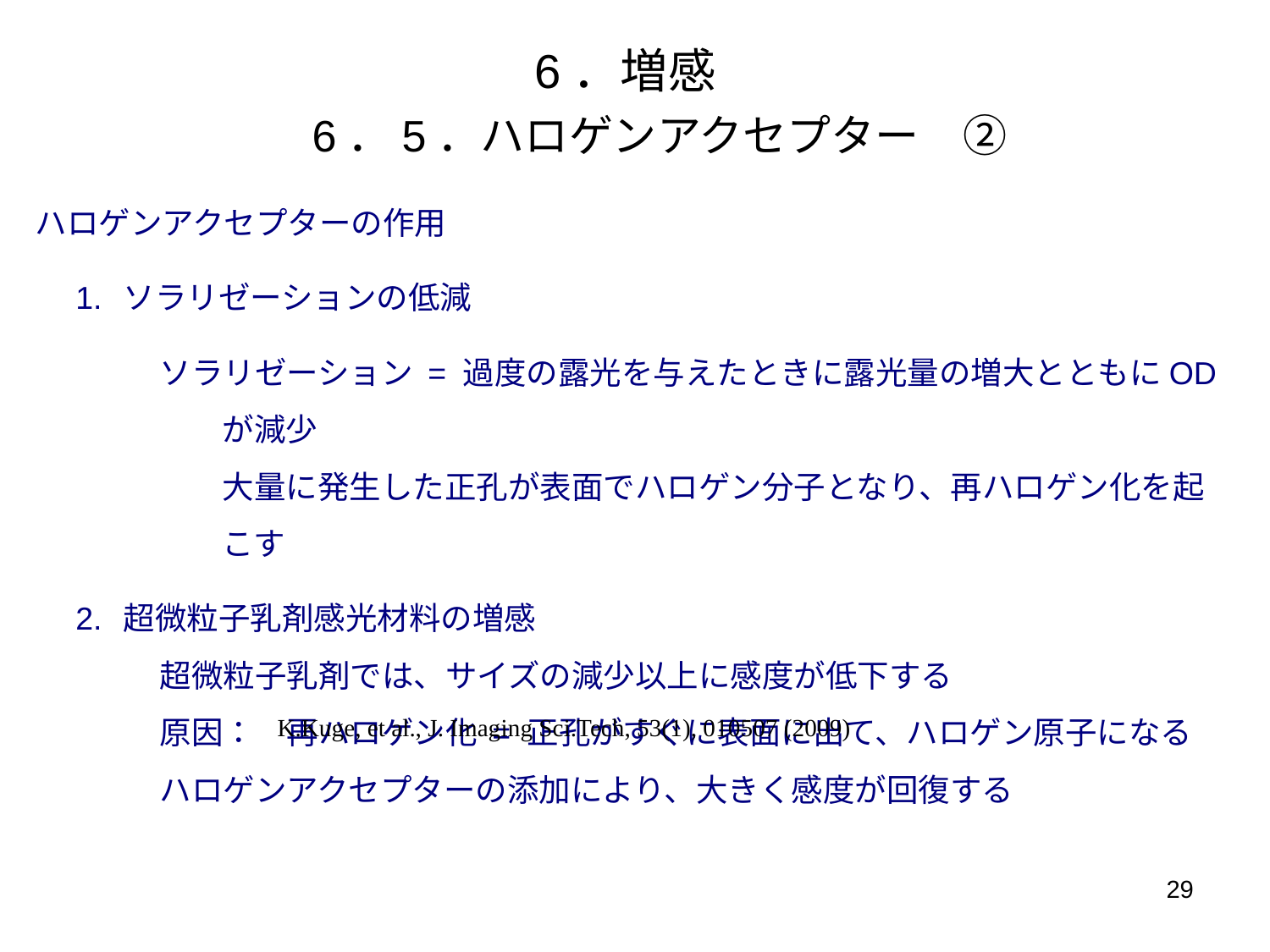

# 6．増感　 6．5．ハロゲンアクセプター　②
ハロゲンアクセプターの作用
ソラリゼーションの低減
ソラリゼーション = 過度の露光を与えたときに露光量の増大とともにODが減少
大量に発生した正孔が表面でハロゲン分子となり、再ハロゲン化を起こす
超微粒子乳剤感光材料の増感
超微粒子乳剤では、サイズの減少以上に感度が低下する
原因：　再ハロゲン化 = 正孔がすぐに表面に出て、ハロゲン原子になる
ハロゲンアクセプターの添加により、大きく感度が回復する
K.Kuge, et al., J. Imaging Sci.Tech, 53(1), 010507 (2009)
29